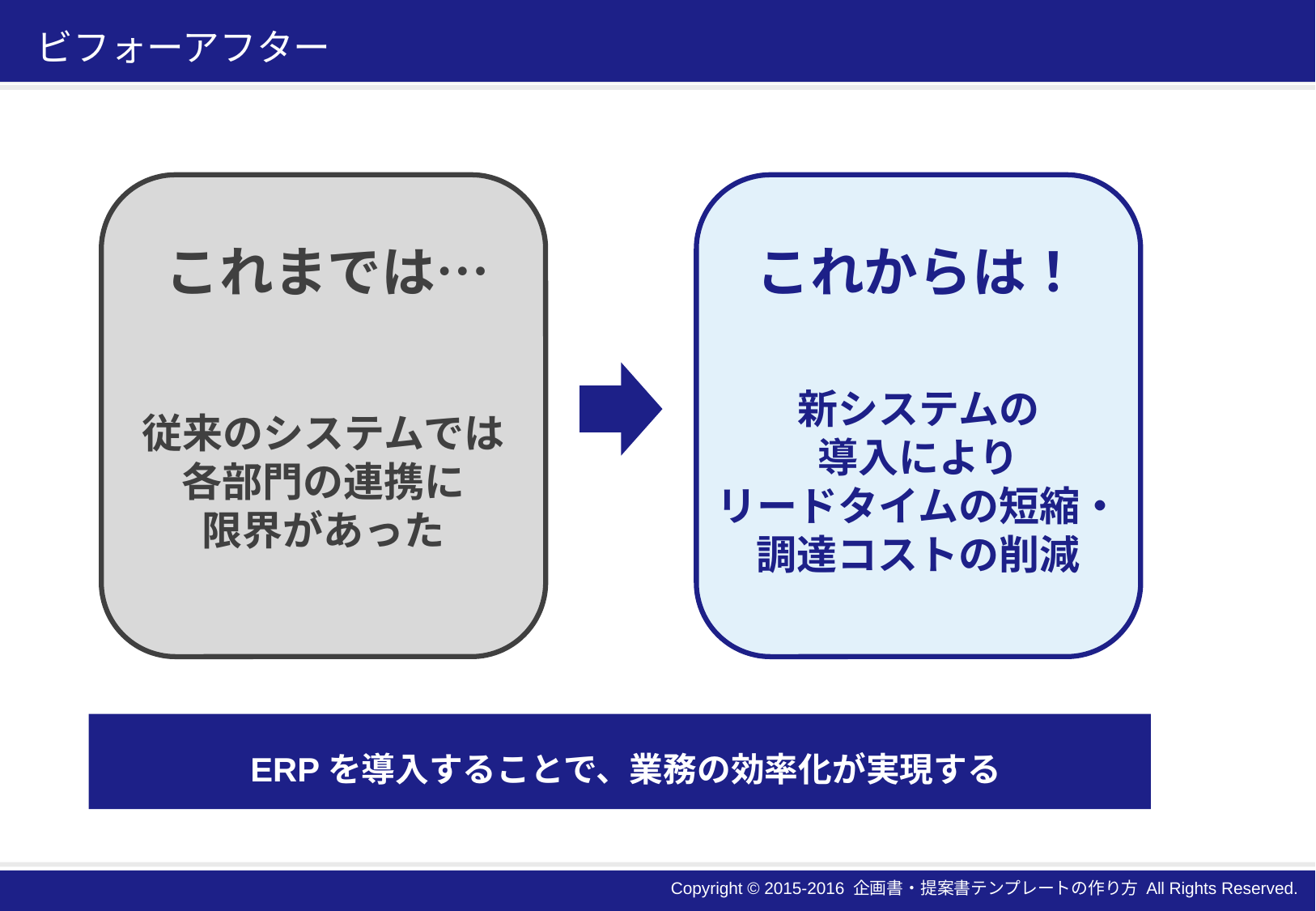

# ビフォーアフター
従来のシステムでは
各部門の連携に
限界があった
新システムの
導入により
リードタイムの短縮・
調達コストの削減
これまでは…
これからは！

ERPを導入することで、業務の効率化が実現する